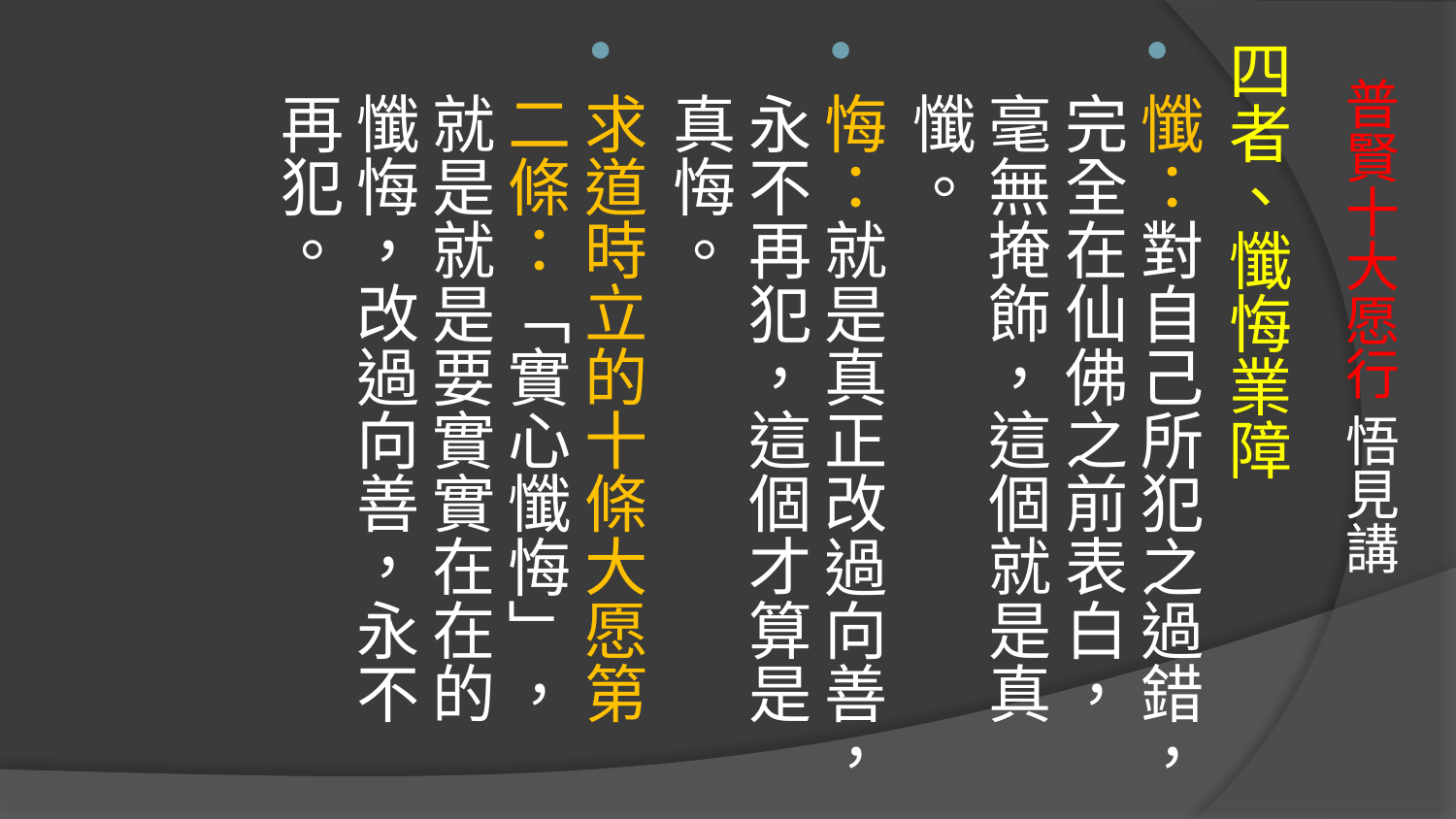

四者、懺悔業障
懺：對自己所犯之過錯，完全在仙佛之前表白，毫無掩飾，這個就是真懺。
悔：就是真正改過向善，永不再犯，這個才算是真悔。
求道時立的十條大愿第二條：「實心懺悔」，就是就是要實實在在的懺悔，改過向善，永不再犯。

# 普賢十大愿行 悟見講